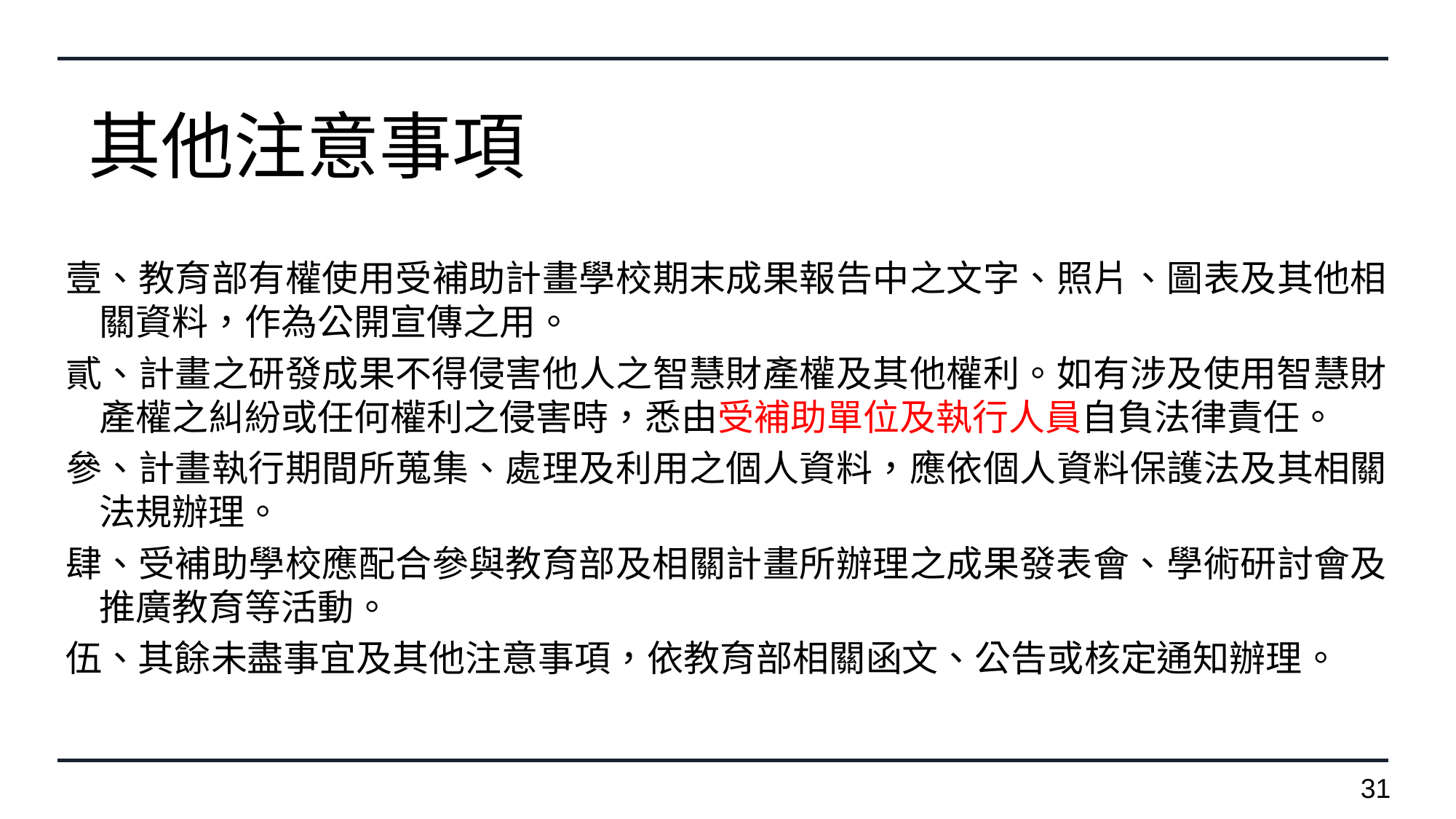

# 其他注意事項
、教育部有權使用受補助計畫學校期末成果報告中之文字、照片、圖表及其他相關資料，作為公開宣傳之用。
、計畫之研發成果不得侵害他人之智慧財產權及其他權利。如有涉及使用智慧財產權之糾紛或任何權利之侵害時，悉由受補助單位及執行人員自負法律責任。
、計畫執行期間所蒐集、處理及利用之個人資料，應依個人資料保護法及其相關法規辦理。
、受補助學校應配合參與教育部及相關計畫所辦理之成果發表會、學術研討會及推廣教育等活動。
、其餘未盡事宜及其他注意事項，依教育部相關函文、公告或核定通知辦理。
31